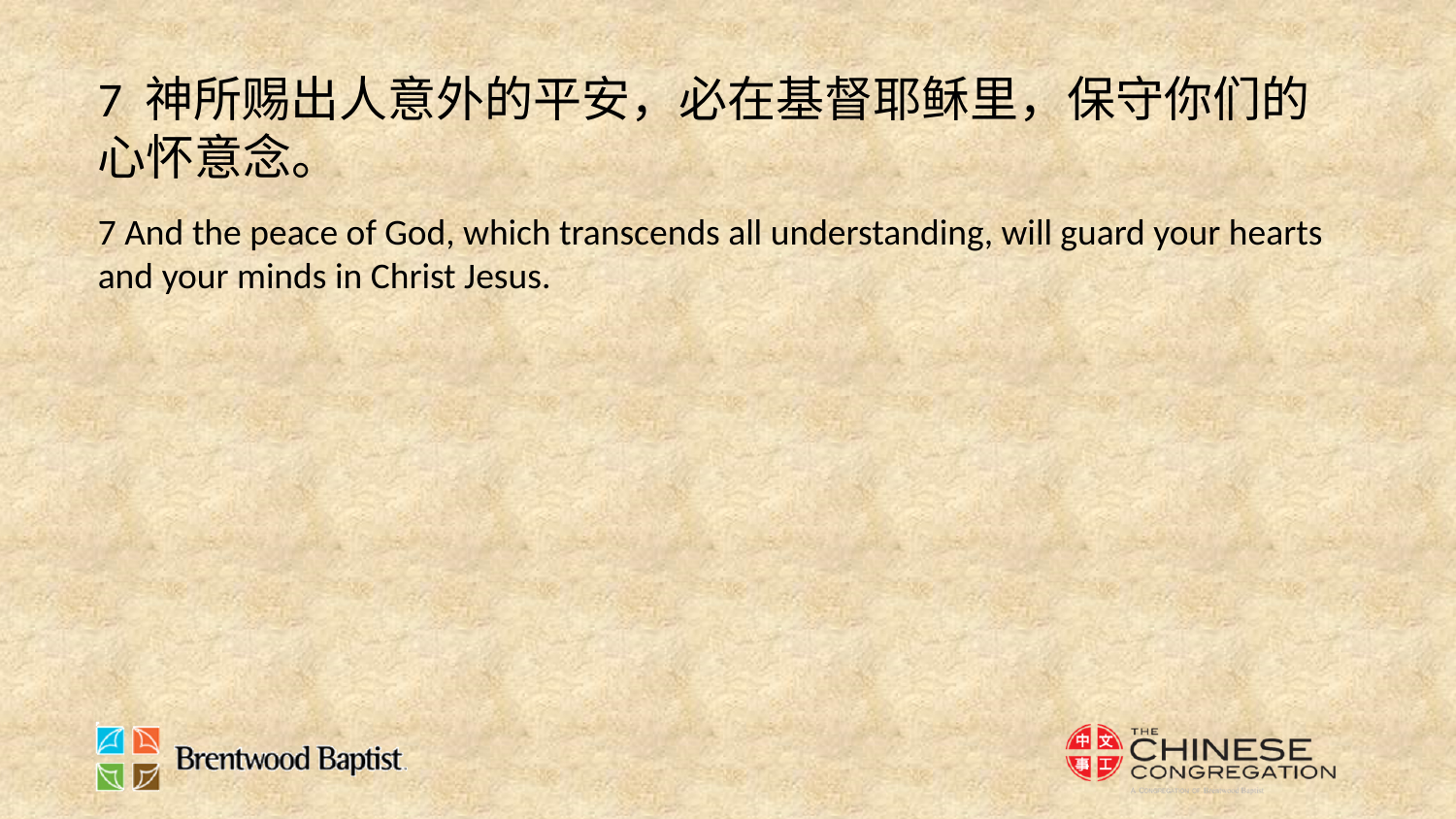

7 神所赐出人意外的平安，必在基督耶稣里，保守你们的心怀意念。

7 And the peace of God, which transcends all understanding, will guard your hearts and your minds in Christ Jesus.